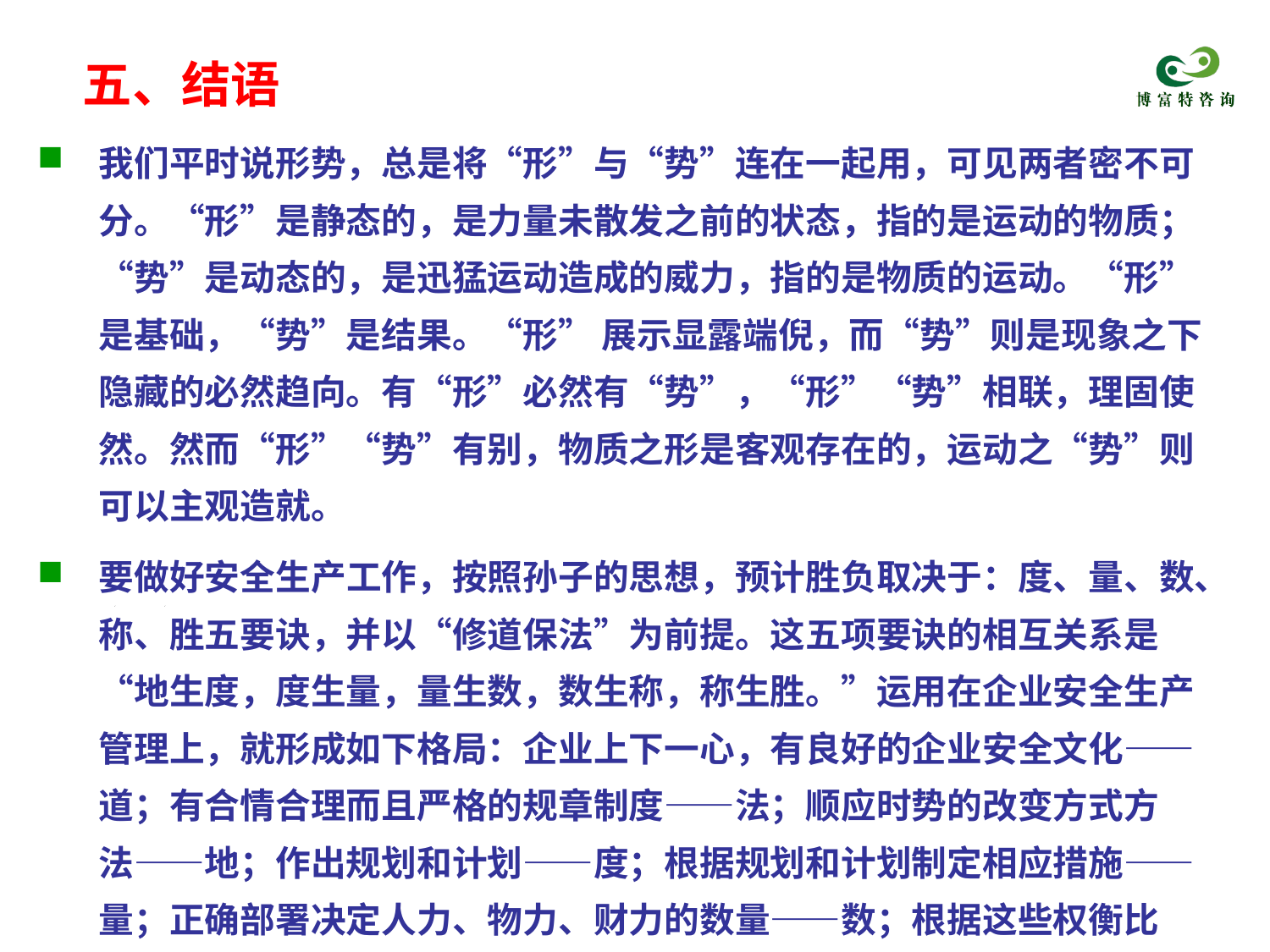

五、结语
我们平时说形势，总是将“形”与“势”连在一起用，可见两者密不可分。“形”是静态的，是力量未散发之前的状态，指的是运动的物质；“势”是动态的，是迅猛运动造成的威力，指的是物质的运动。“形”是基础，“势”是结果。“形” 展示显露端倪，而“势”则是现象之下隐藏的必然趋向。有“形”必然有“势”，“形”“势”相联，理固使然。然而“形”“势”有别，物质之形是客观存在的，运动之“势”则可以主观造就。
要做好安全生产工作，按照孙子的思想，预计胜负取决于：度、量、数、称、胜五要诀，并以“修道保法”为前提。这五项要诀的相互关系是“地生度，度生量，量生数，数生称，称生胜。”运用在企业安全生产管理上，就形成如下格局：企业上下一心，有良好的企业安全文化――道；有合情合理而且严格的规章制度――法；顺应时势的改变方式方法――地；作出规划和计划――度；根据规划和计划制定相应措施――量；正确部署决定人力、物力、财力的数量――数；根据这些权衡比较――称；最